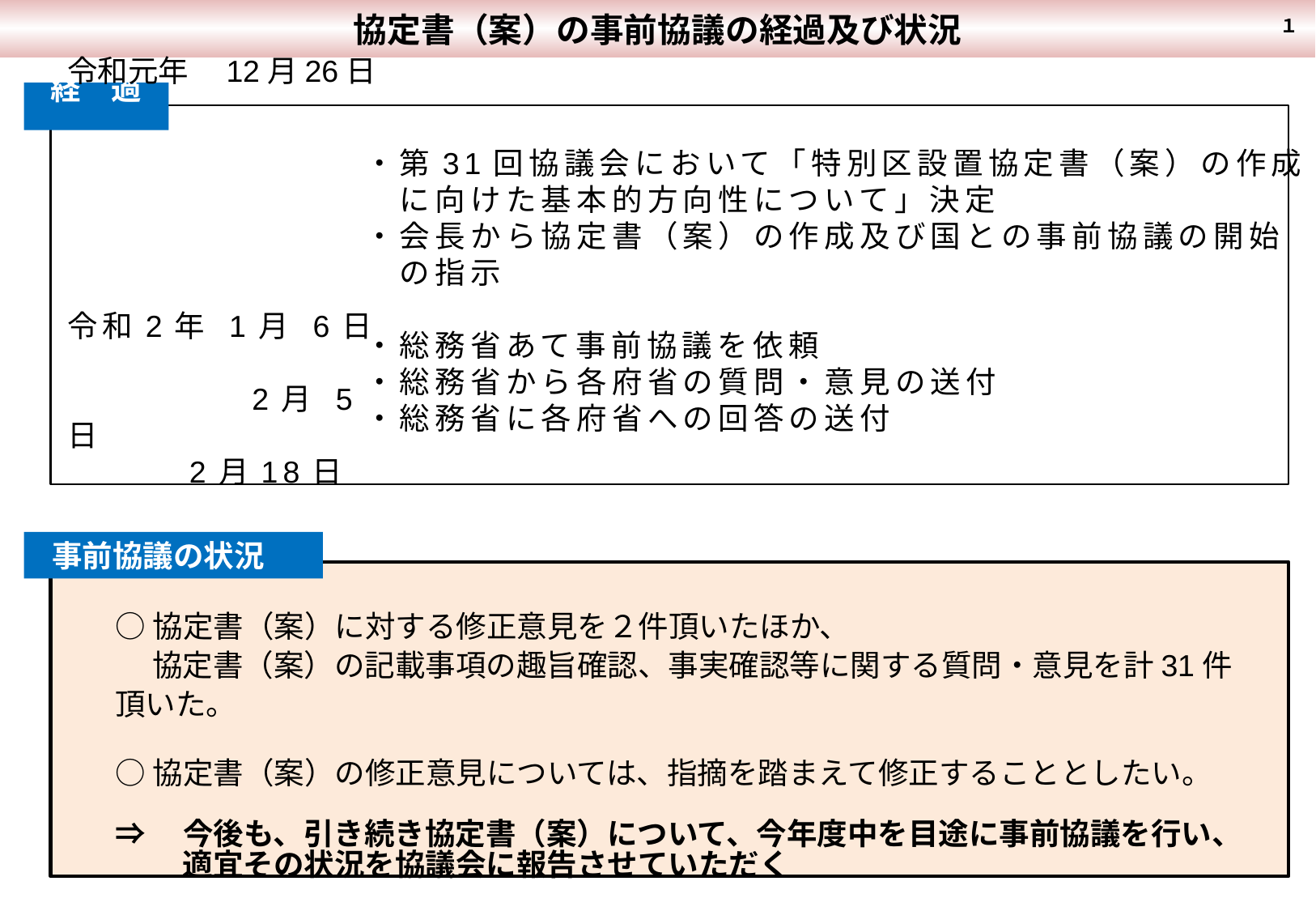

協定書（案）の事前協議の経過及び状況
１
経　過

令和元年　12月26日

令和2年 1月 6日
　　　　   2月 5日
         2月18日

・第31回協議会において「特別区設置協定書（案）の作成
　に向けた基本的方向性について」決定
・会長から協定書（案）の作成及び国との事前協議の開始
　の指示

・総務省あて事前協議を依頼
・総務省から各府省の質問・意見の送付
・総務省に各府省への回答の送付

事前協議の状況

○協定書（案）に対する修正意見を２件頂いたほか、
　 協定書（案）の記載事項の趣旨確認、事実確認等に関する質問・意見を計31件頂いた。

○協定書（案）の修正意見については、指摘を踏まえて修正することとしたい。

⇒　今後も、引き続き協定書（案）について、今年度中を目途に事前協議を行い、
　　 適宜その状況を協議会に報告させていただく